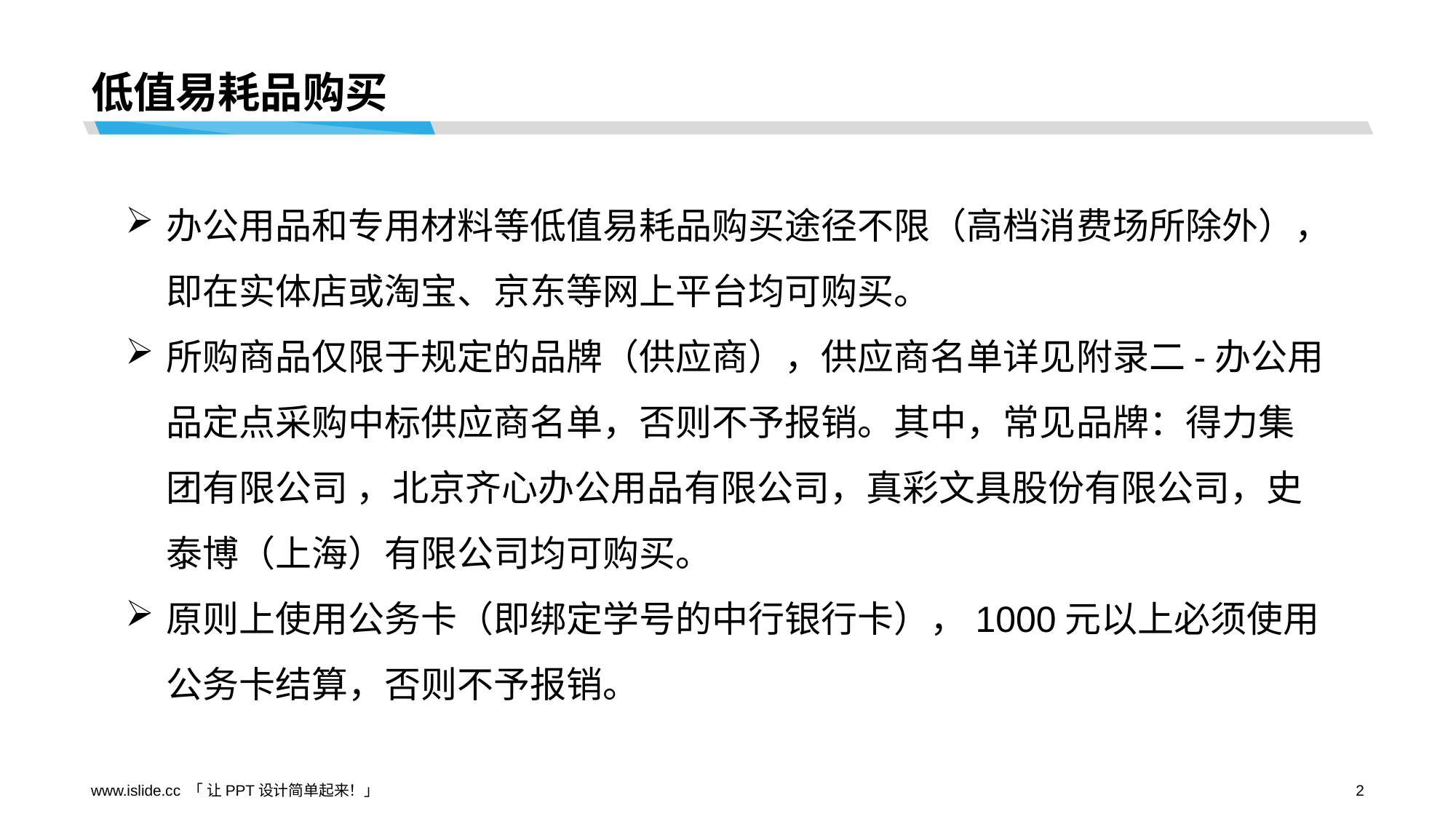

# 低值易耗品购买
办公用品和专用材料等低值易耗品购买途径不限（高档消费场所除外），即在实体店或淘宝、京东等网上平台均可购买。
所购商品仅限于规定的品牌（供应商），供应商名单详见附录二-办公用品定点采购中标供应商名单，否则不予报销。其中，常见品牌：得力集团有限公司 ，北京齐心办公用品有限公司，真彩文具股份有限公司，史泰博（上海）有限公司均可购买。
原则上使用公务卡（即绑定学号的中行银行卡），1000元以上必须使用公务卡结算，否则不予报销。
www.islide.cc 「 让PPT设计简单起来！」
2